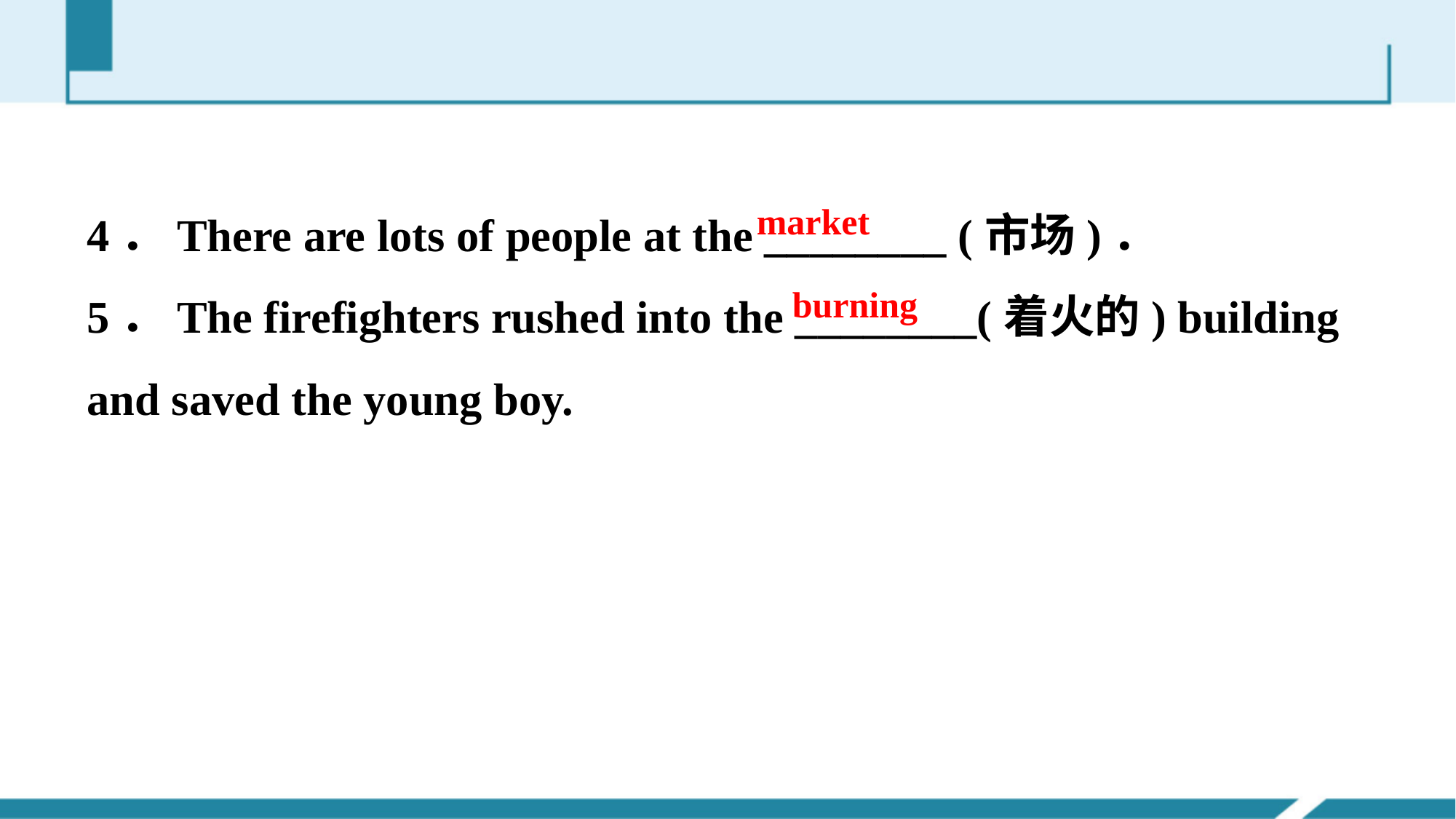

4．There are lots of people at the ________ (市场)．
5．The firefighters rushed into the ________(着火的) building and saved the young boy.
market
burning